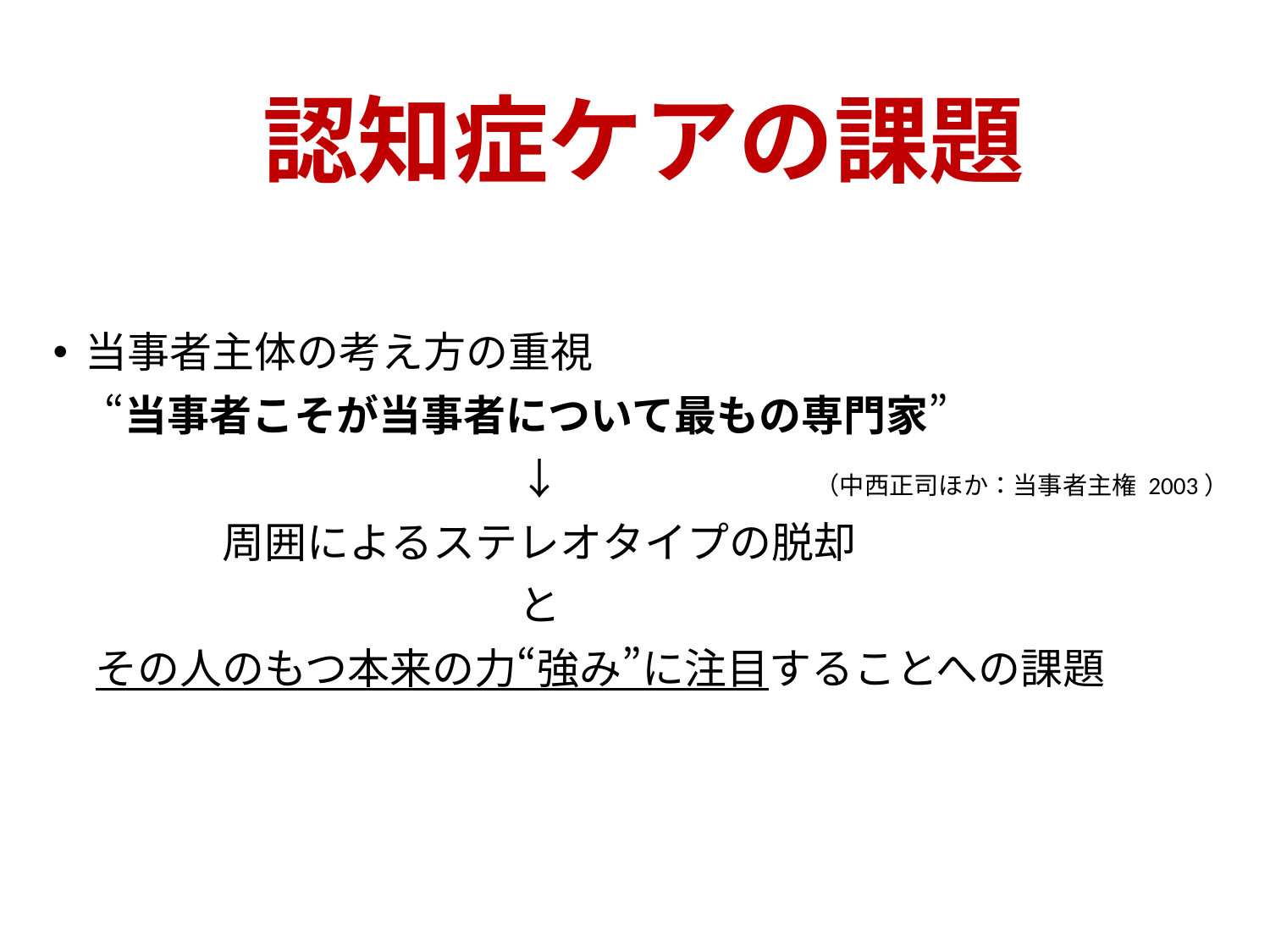

# 認知症ケアの課題
当事者主体の考え方の重視
　 “当事者こそが当事者について最もの専門家”
　　　　　　　　　　　↓　　　　　　（中西正司ほか：当事者主権 2003）
　　　　周囲によるステレオタイプの脱却
　　　　　　　　　　　と
　その人のもつ本来の力“強み”に注目することへの課題